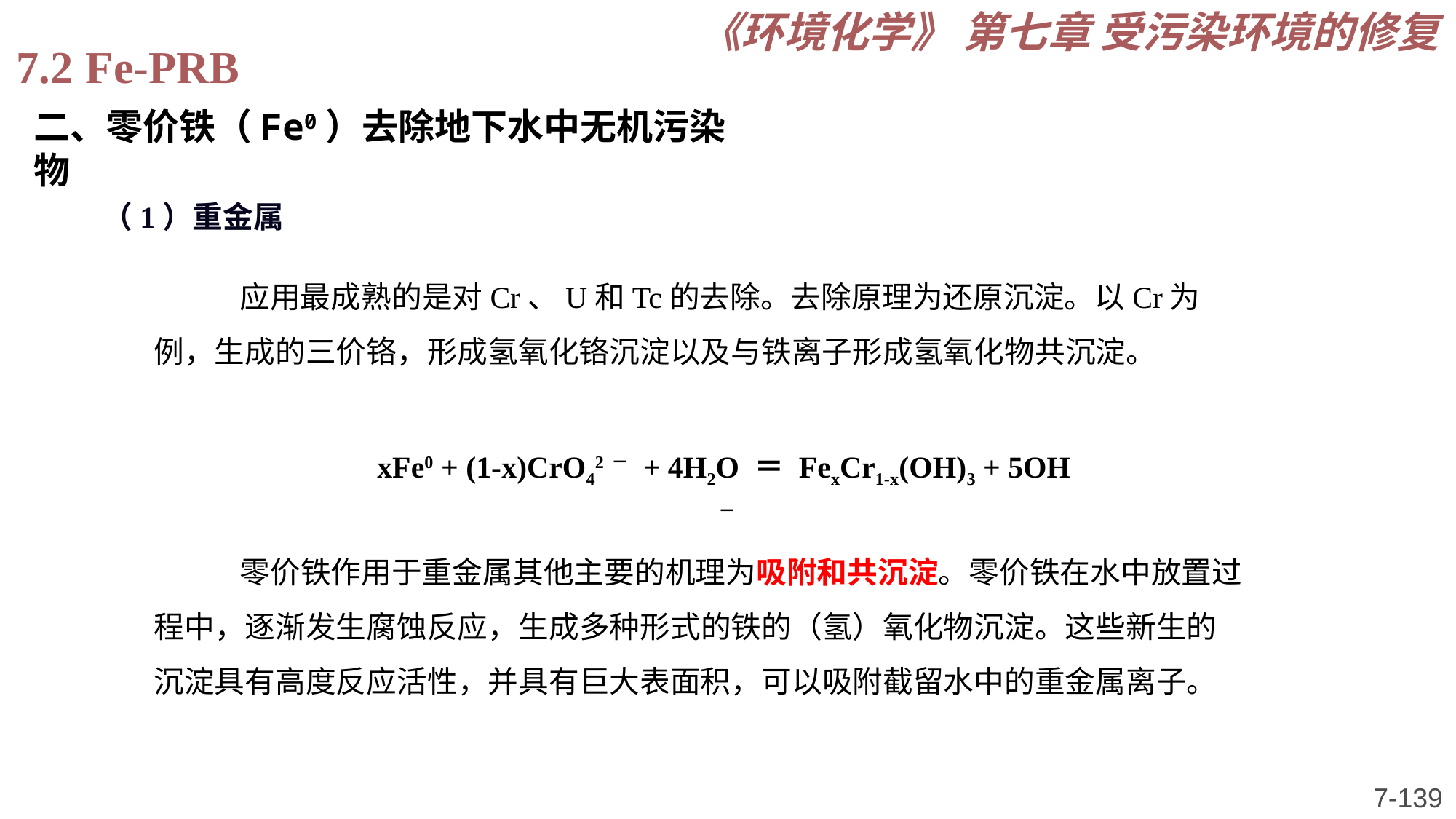

《环境化学》 第七章 受污染环境的修复
7.2 Fe-PRB
二、零价铁（Fe0）去除地下水中无机污染物
（1）重金属
应用最成熟的是对Cr、U和Tc的去除。去除原理为还原沉淀。以Cr为例，生成的三价铬，形成氢氧化铬沉淀以及与铁离子形成氢氧化物共沉淀。
xFe0 + (1-x)CrO42－ + 4H2O ＝ FexCr1-x(OH)3 + 5OH－
零价铁作用于重金属其他主要的机理为吸附和共沉淀。零价铁在水中放置过程中，逐渐发生腐蚀反应，生成多种形式的铁的（氢）氧化物沉淀。这些新生的沉淀具有高度反应活性，并具有巨大表面积，可以吸附截留水中的重金属离子。
7-139